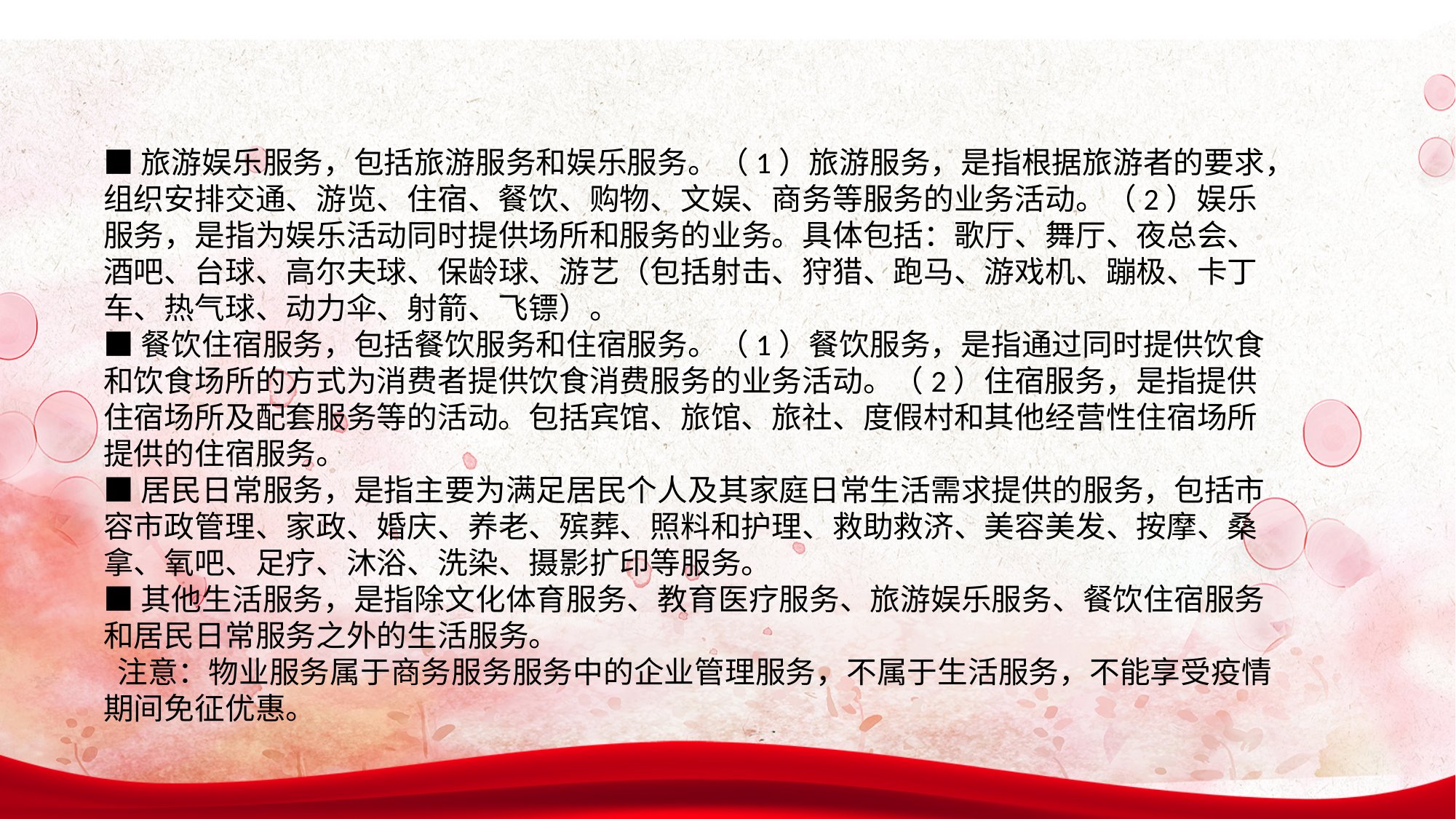

■旅游娱乐服务，包括旅游服务和娱乐服务。（1）旅游服务，是指根据旅游者的要求，组织安排交通、游览、住宿、餐饮、购物、文娱、商务等服务的业务活动。（2）娱乐服务，是指为娱乐活动同时提供场所和服务的业务。具体包括：歌厅、舞厅、夜总会、酒吧、台球、高尔夫球、保龄球、游艺（包括射击、狩猎、跑马、游戏机、蹦极、卡丁车、热气球、动力伞、射箭、飞镖）。
■餐饮住宿服务，包括餐饮服务和住宿服务。（1）餐饮服务，是指通过同时提供饮食和饮食场所的方式为消费者提供饮食消费服务的业务活动。（2）住宿服务，是指提供住宿场所及配套服务等的活动。包括宾馆、旅馆、旅社、度假村和其他经营性住宿场所提供的住宿服务。
■居民日常服务，是指主要为满足居民个人及其家庭日常生活需求提供的服务，包括市容市政管理、家政、婚庆、养老、殡葬、照料和护理、救助救济、美容美发、按摩、桑拿、氧吧、足疗、沐浴、洗染、摄影扩印等服务。
■其他生活服务，是指除文化体育服务、教育医疗服务、旅游娱乐服务、餐饮住宿服务和居民日常服务之外的生活服务。
 注意：物业服务属于商务服务服务中的企业管理服务，不属于生活服务，不能享受疫情期间免征优惠。